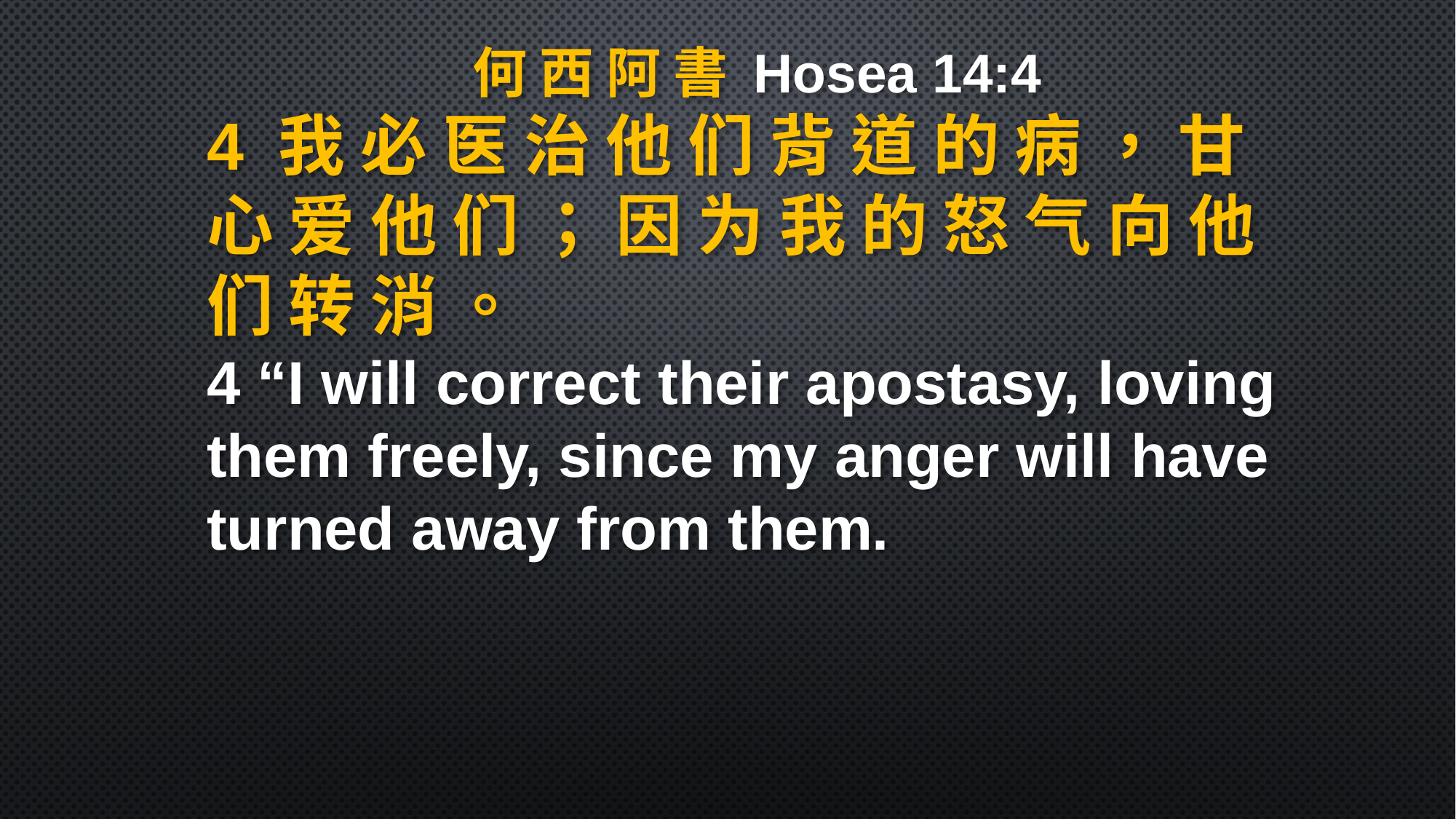

何 西 阿 書 Hosea 14:4
4 我 必 医 治 他 们 背 道 的 病 ， 甘 心 爱 他 们 ； 因 为 我 的 怒 气 向 他 们 转 消 。
4 “I will correct their apostasy, loving them freely, since my anger will have turned away from them.